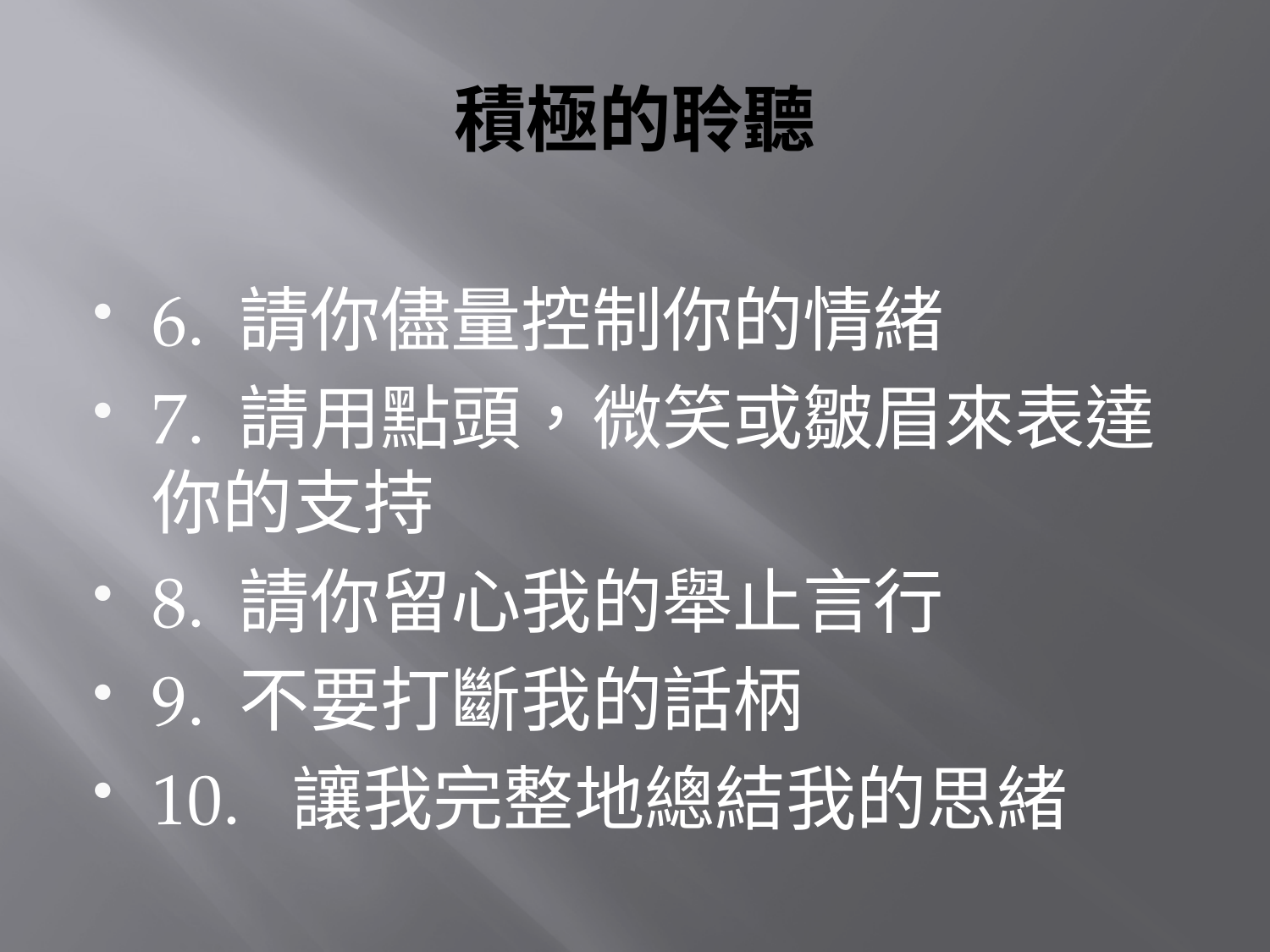

# 積極的聆聽
6. 請你儘量控制你的情緒
7. 請用點頭，微笑或皺眉來表達你的支持
8. 請你留心我的舉止言行
9. 不要打斷我的話柄
10.  讓我完整地總結我的思緒